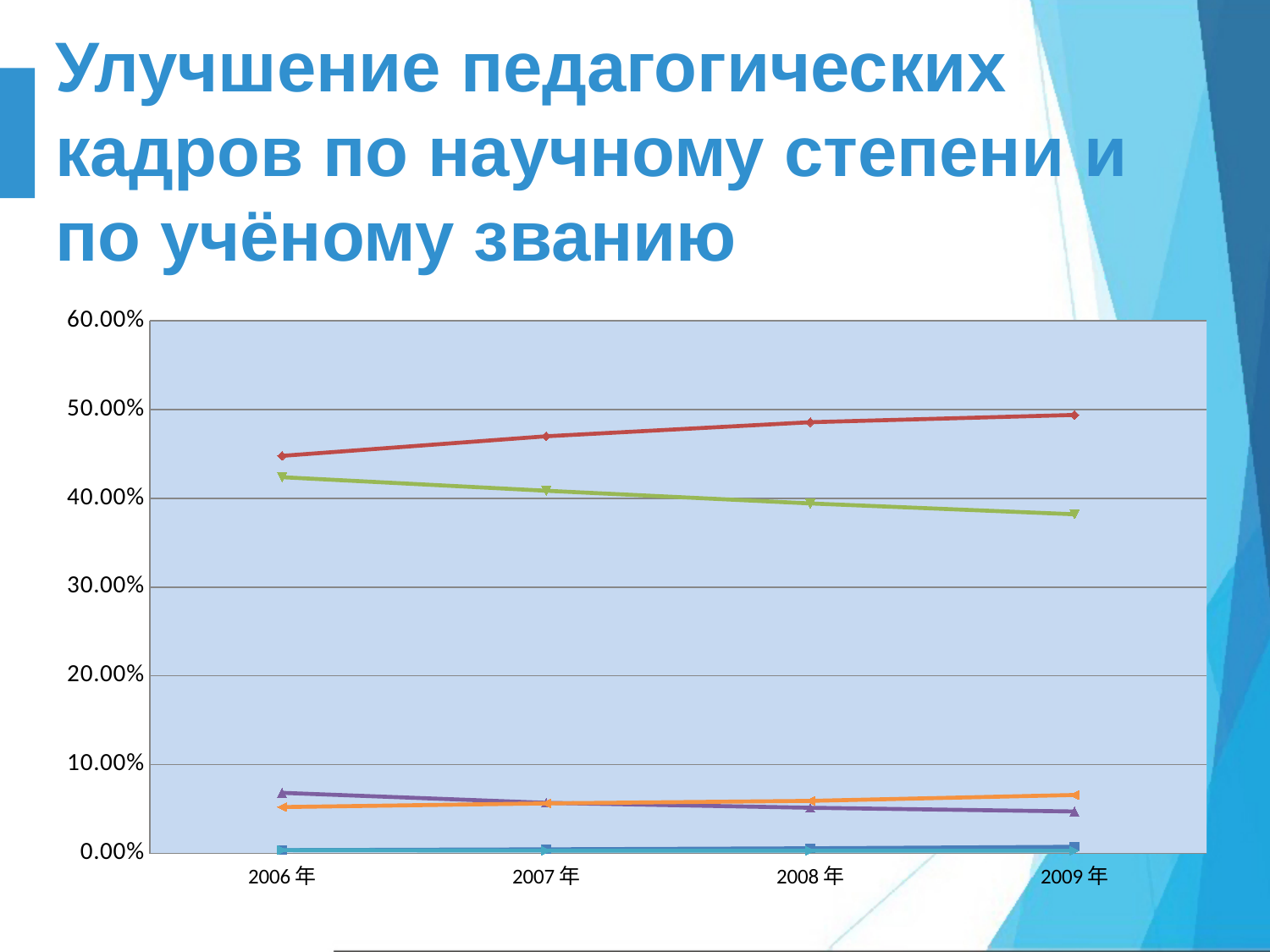

# Улучшение педагогических кадров по научному степени и по учёному званию

### Chart

| Category |   中学高级 |   小学高级 |   小学一级 |   小学二级 | 小学三级 | 未评职称 |
|---|---|---|---|---|---|---|
| 2006年 | 0.0037671817010840655 | 0.4479570170743614 | 0.42391057575241403 | 0.06833391169326158 | 0.0037615941560160864 | 0.052269719622870116 |
| 2007年 | 0.004661303391041293 | 0.4700005753215841 | 0.4086341386237319 | 0.057055719895099714 | 0.0032382814185512787 | 0.0564099813499921 |
| 2008年 | 0.005840469494277009 | 0.48581907921078465 | 0.39435650796039456 | 0.05148470164012398 | 0.0032306850471848056 | 0.05926855664724599 |
| 2009年 | 0.007537628591649249 | 0.4940401676714152 | 0.3821163030798134 | 0.04731414193145583 | 0.0030922800817169646 | 0.0658994786439603 |